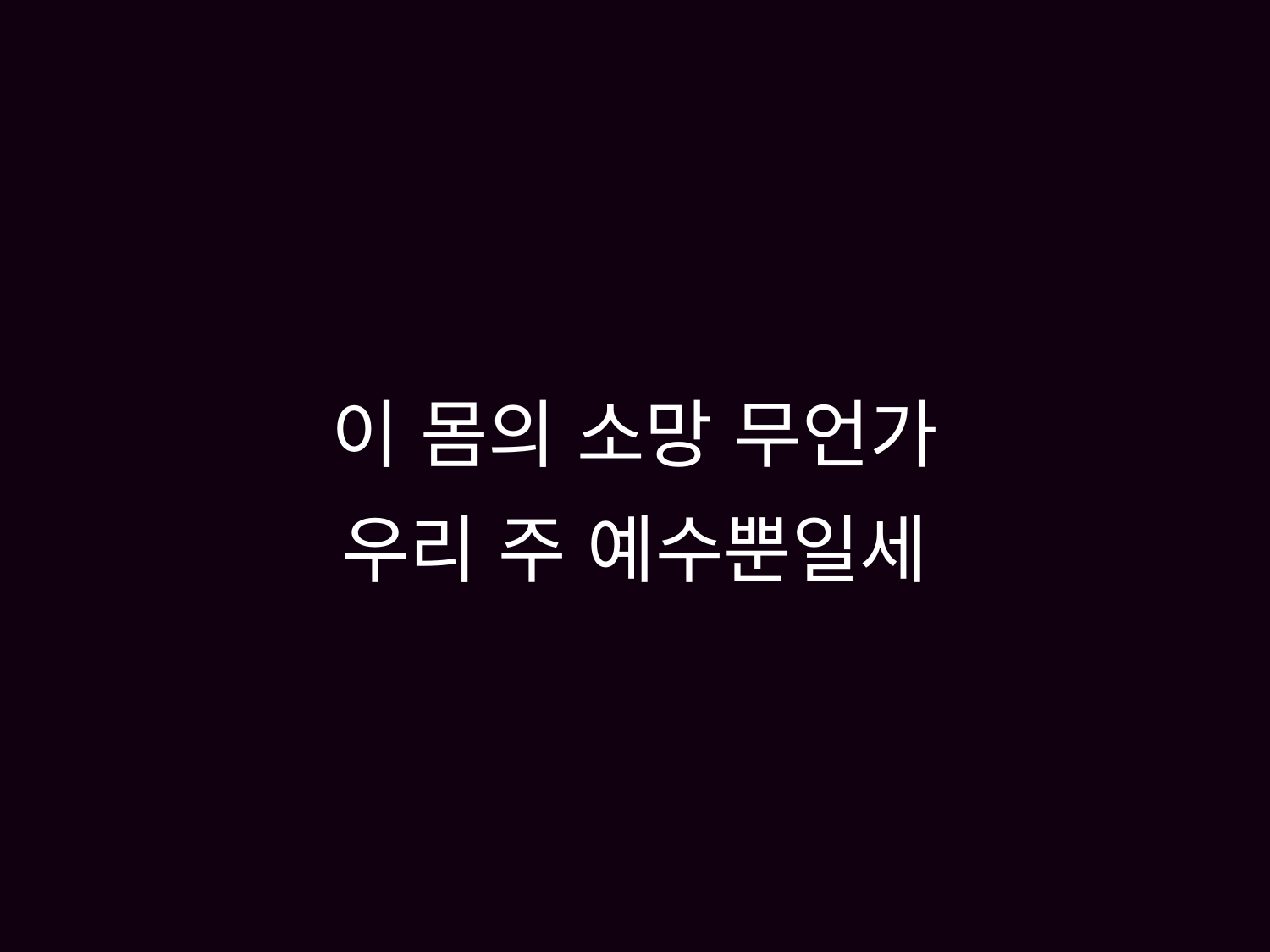

# 이 몸의 소망 무언가 우리 주 예수뿐일세